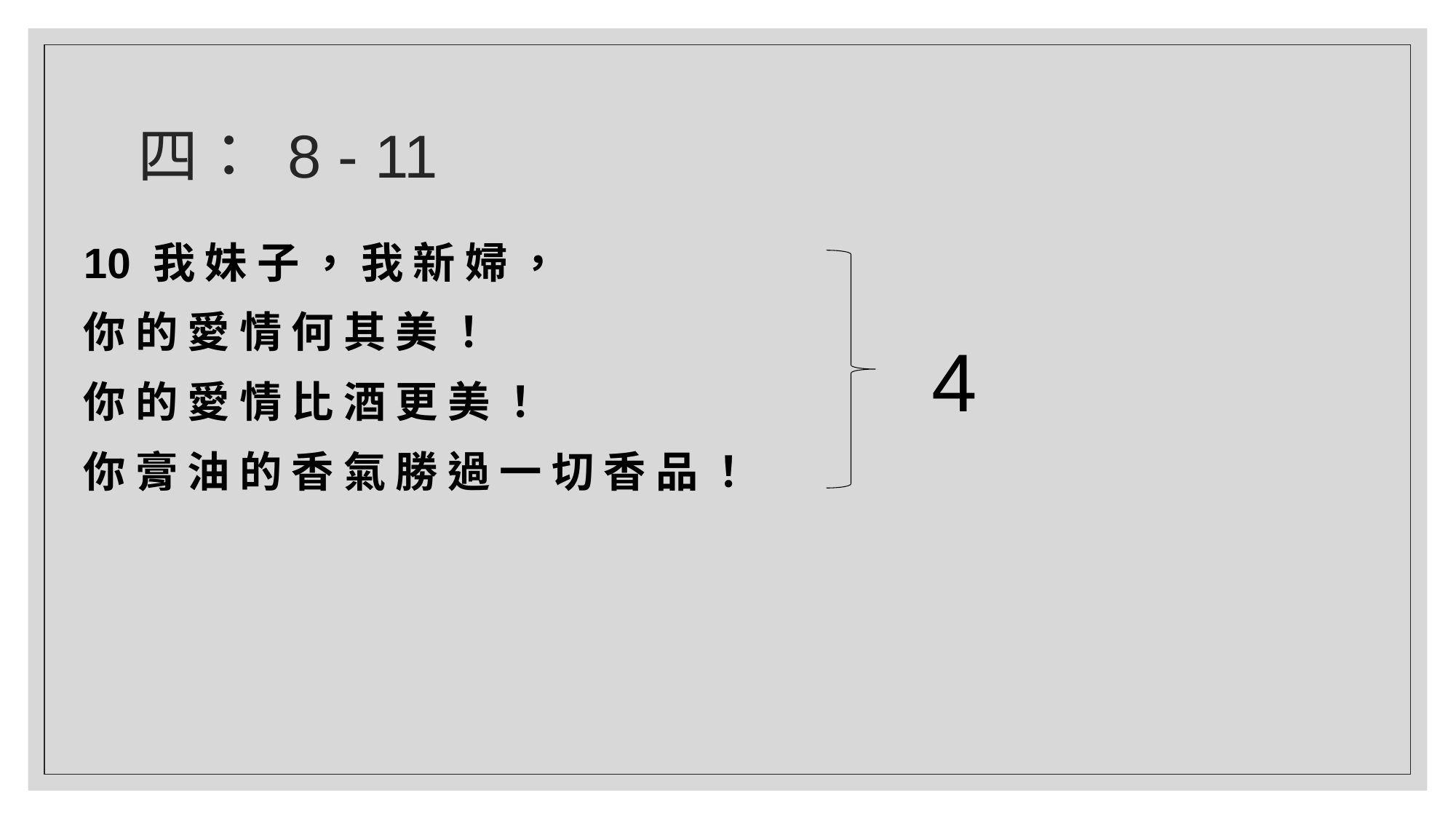

# 四： 8 - 11
10 我 妹 子 ， 我 新 婦 ，
你 的 愛 情 何 其 美 ！
你 的 愛 情 比 酒 更 美 ！
你 膏 油 的 香 氣 勝 過 一 切 香 品 ！

4